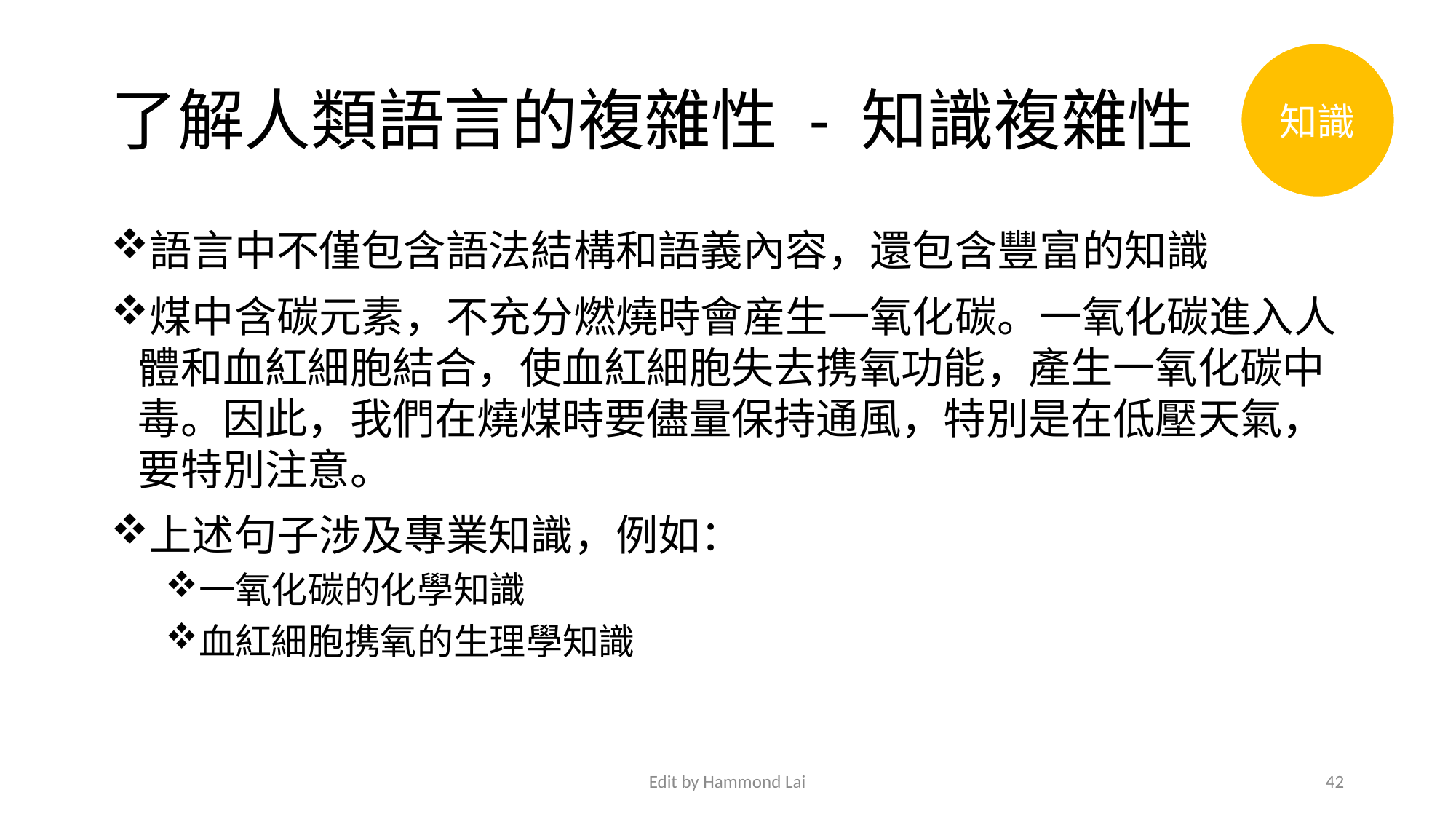

知識
# 了解人類語言的複雜性 - 知識複雜性
語言中不僅包含語法結構和語義內容，還包含豐富的知識
煤中含碳元素，不充分燃燒時會産生一氧化碳。一氧化碳進入人體和血紅細胞結合，使血紅細胞失去携氧功能，產生一氧化碳中毒。因此，我們在燒煤時要儘量保持通風，特別是在低壓天氣，要特別注意。
上述句子涉及專業知識，例如：
一氧化碳的化學知識
血紅細胞携氧的生理學知識
Edit by Hammond Lai
42